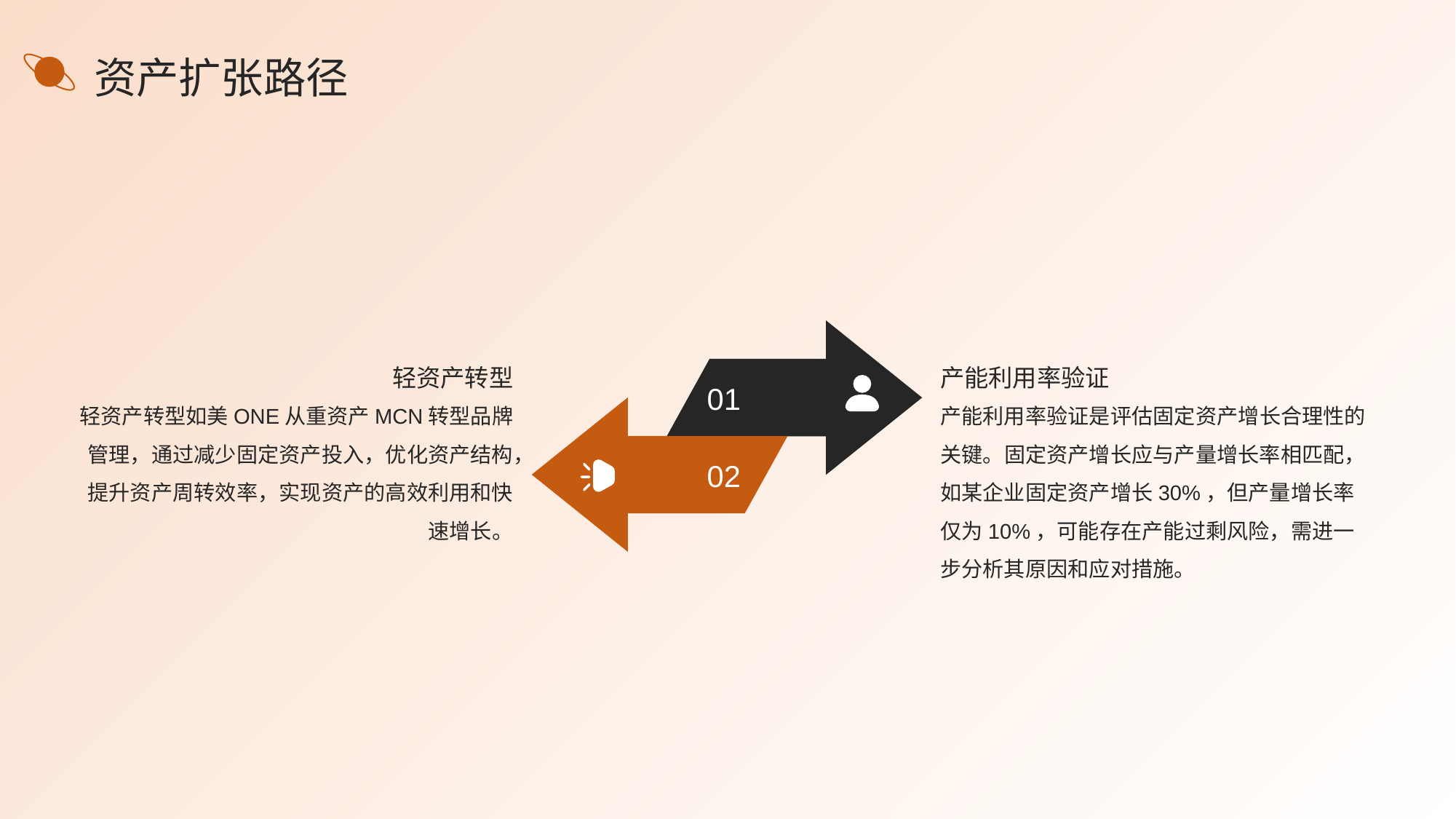

资产扩张路径

轻资产转型
产能利用率验证

01

轻资产转型如美ONE从重资产MCN转型品牌管理，通过减少固定资产投入，优化资产结构，提升资产周转效率，实现资产的高效利用和快速增长。
产能利用率验证是评估固定资产增长合理性的关键。固定资产增长应与产量增长率相匹配，如某企业固定资产增长30%，但产量增长率仅为10%，可能存在产能过剩风险，需进一步分析其原因和应对措施。

02